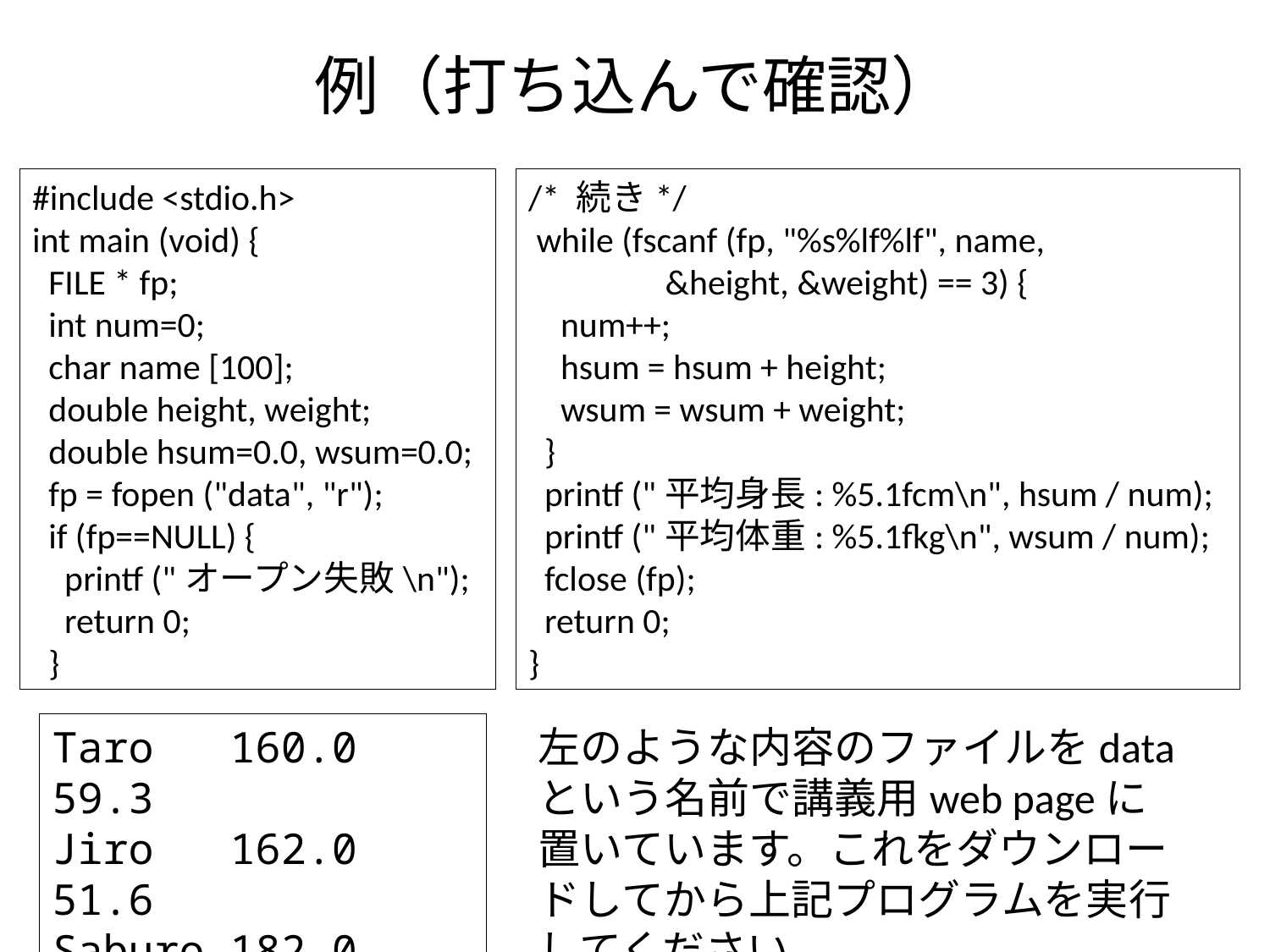

# 例（打ち込んで確認）
#include <stdio.h>
int main (void) {
  FILE * fp;
  int num=0;
  char name [100];
  double height, weight;
  double hsum=0.0, wsum=0.0;
  fp = fopen ("data", "r");
  if (fp==NULL) {
    printf ("オープン失敗\n");
    return 0;
  }
/* 続き*/
 while (fscanf (fp, "%s%lf%lf", name,
                 &height, &weight) == 3) {
    num++;
    hsum = hsum + height;
    wsum = wsum + weight;
  }
  printf ("平均身長: %5.1fcm\n", hsum / num);
  printf ("平均体重: %5.1fkg\n", wsum / num);
  fclose (fp);
  return 0;
}
Taro   160.0 59.3
Jiro   162.0 51.6
Saburo 182.0 76.5
Shiro  170.0 60.7
左のような内容のファイルをdataという名前で講義用web pageに置いています。これをダウンロードしてから上記プログラムを実行してください。